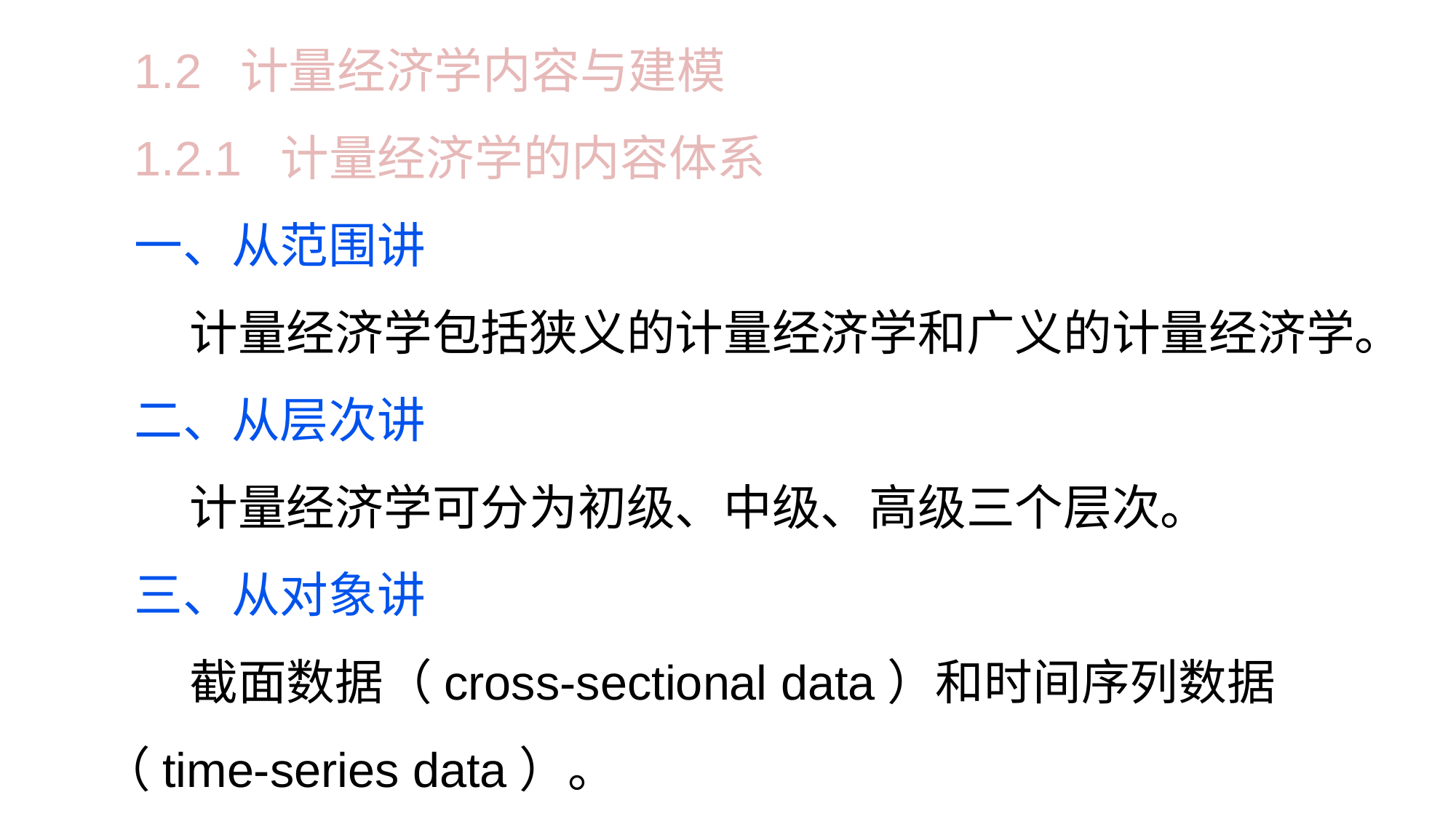

1.2  计量经济学内容与建模
1.2.1  计量经济学的内容体系
一、从范围讲
    计量经济学包括狭义的计量经济学和广义的计量经济学。
二、从层次讲
    计量经济学可分为初级、中级、高级三个层次。
三、从对象讲
    截面数据（cross-sectional data）和时间序列数据（time-series data）。